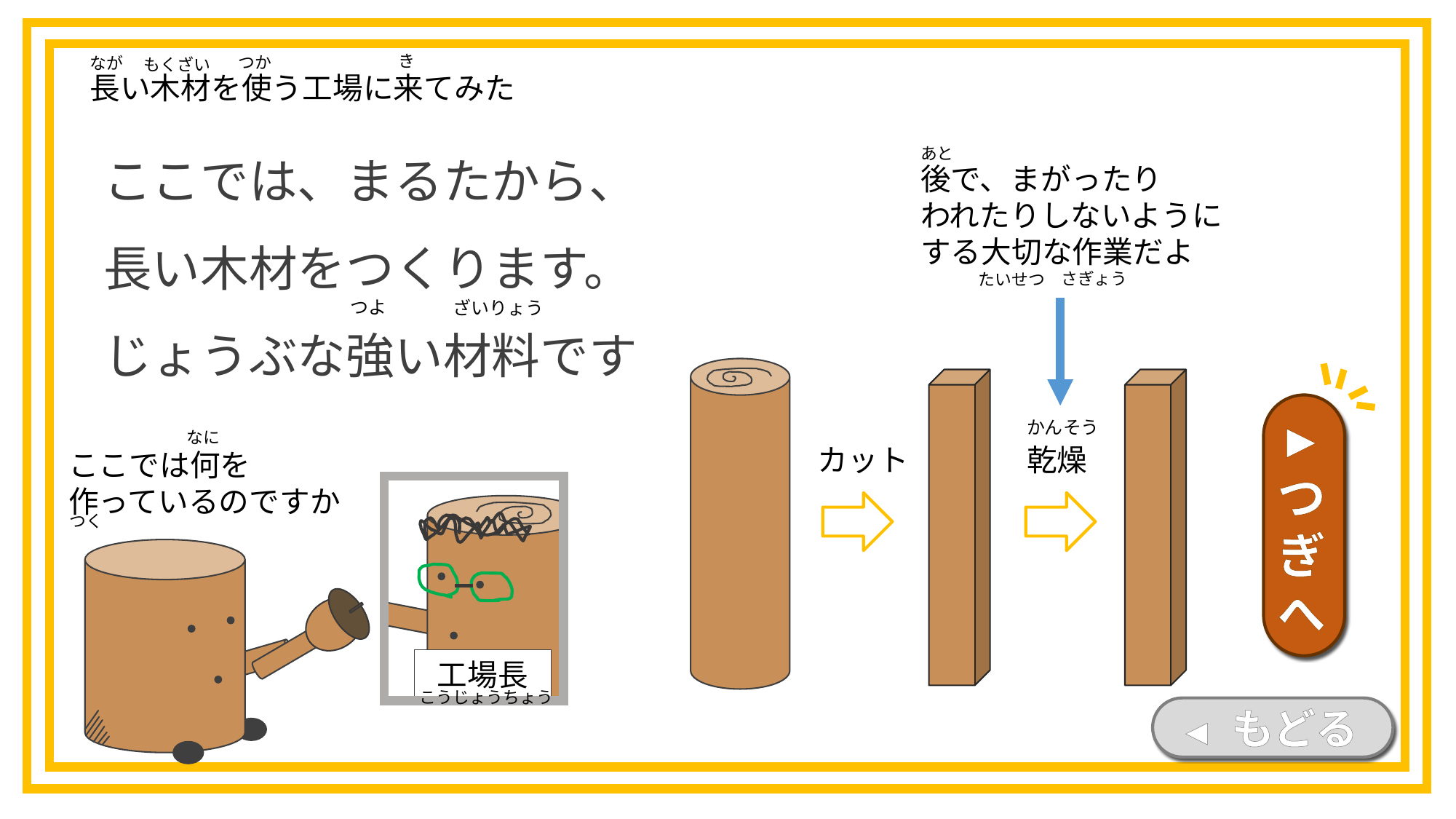

き
つか
なが
もくざい
長い木材を使う工場に来てみた
ここでは、まるたから、
長い木材をつくります。
じょうぶな強い材料です
あと
後で、まがったり
われたりしないように
する大切な作業だよ
さぎょう
たいせつ
つよ
ざいりょう

►つぎへ
かんそう
なに
カット
乾燥
ここでは何を
作っているのですか

つく

工場長

こうじょうちょう
◄ もどる